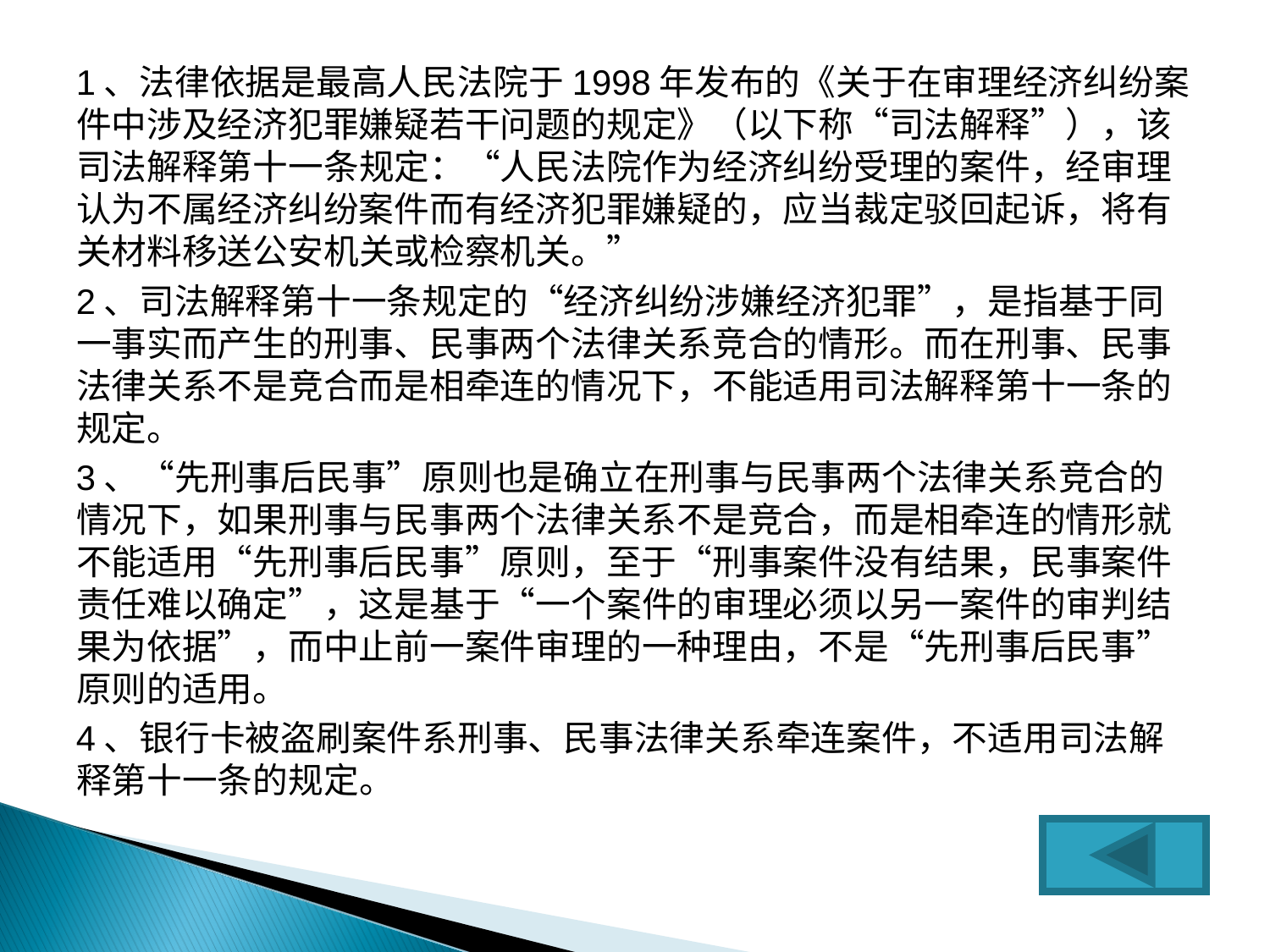

1、法律依据是最高人民法院于1998年发布的《关于在审理经济纠纷案件中涉及经济犯罪嫌疑若干问题的规定》（以下称“司法解释”），该司法解释第十一条规定：“人民法院作为经济纠纷受理的案件，经审理认为不属经济纠纷案件而有经济犯罪嫌疑的，应当裁定驳回起诉，将有关材料移送公安机关或检察机关。”
2、司法解释第十一条规定的“经济纠纷涉嫌经济犯罪”，是指基于同一事实而产生的刑事、民事两个法律关系竞合的情形。而在刑事、民事法律关系不是竞合而是相牵连的情况下，不能适用司法解释第十一条的规定。
3、“先刑事后民事”原则也是确立在刑事与民事两个法律关系竞合的情况下，如果刑事与民事两个法律关系不是竞合，而是相牵连的情形就不能适用“先刑事后民事”原则，至于“刑事案件没有结果，民事案件责任难以确定”，这是基于“一个案件的审理必须以另一案件的审判结果为依据”，而中止前一案件审理的一种理由，不是“先刑事后民事”原则的适用。
4、银行卡被盗刷案件系刑事、民事法律关系牵连案件，不适用司法解释第十一条的规定。